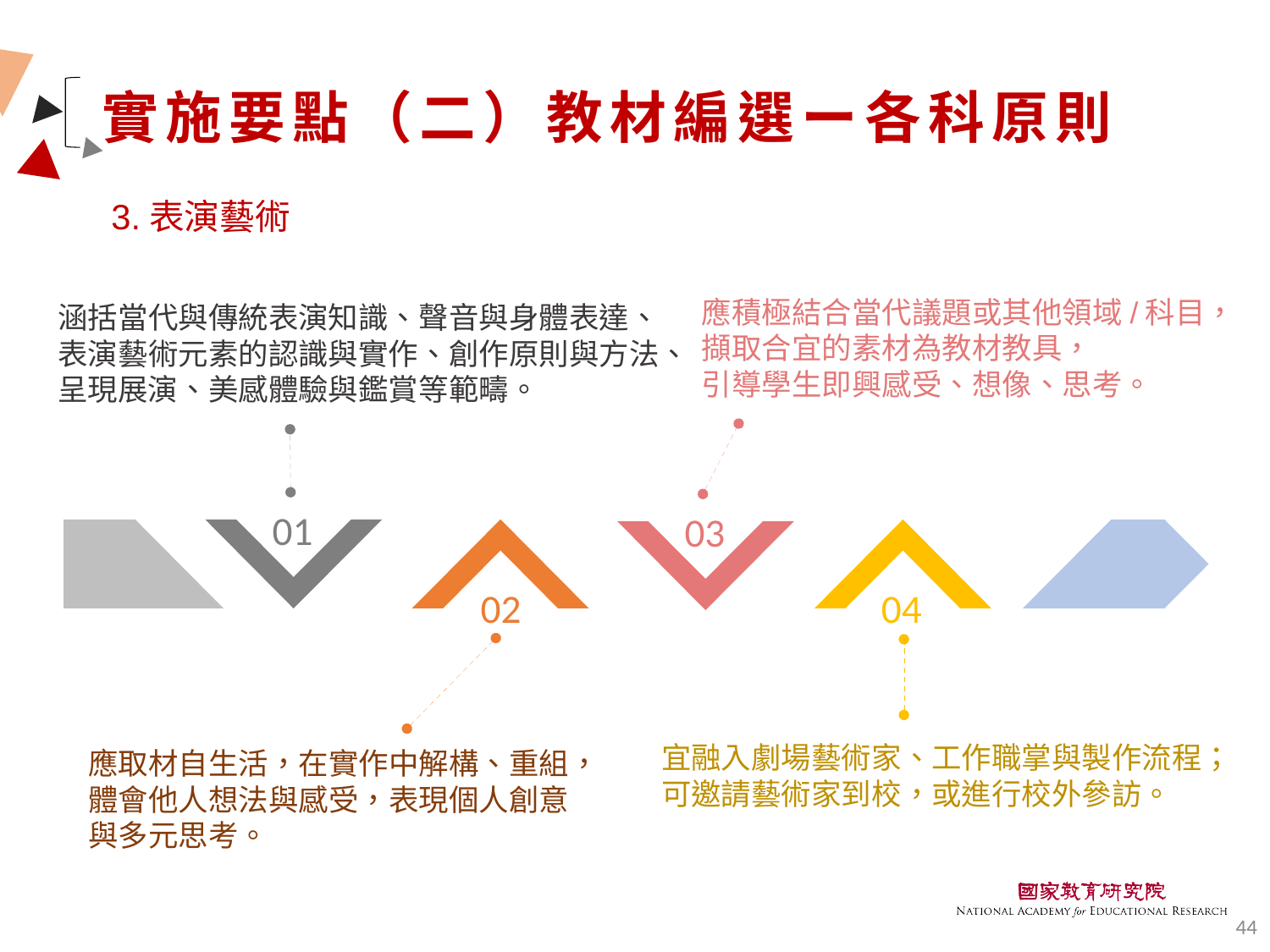

# 實施要點（二）教材編選ー各科原則
3.表演藝術
應積極結合當代議題或其他領域/科目，
擷取合宜的素材為教材教具，
引導學生即興感受、想像、思考。
涵括當代與傳統表演知識、聲音與身體表達、
表演藝術元素的認識與實作、創作原則與方法、
呈現展演、美感體驗與鑑賞等範疇。
01
03

02
04
宜融入劇場藝術家、工作職掌與製作流程；
可邀請藝術家到校，或進行校外參訪。
應取材自生活，在實作中解構、重組，
體會他人想法與感受，表現個人創意
與多元思考。

44